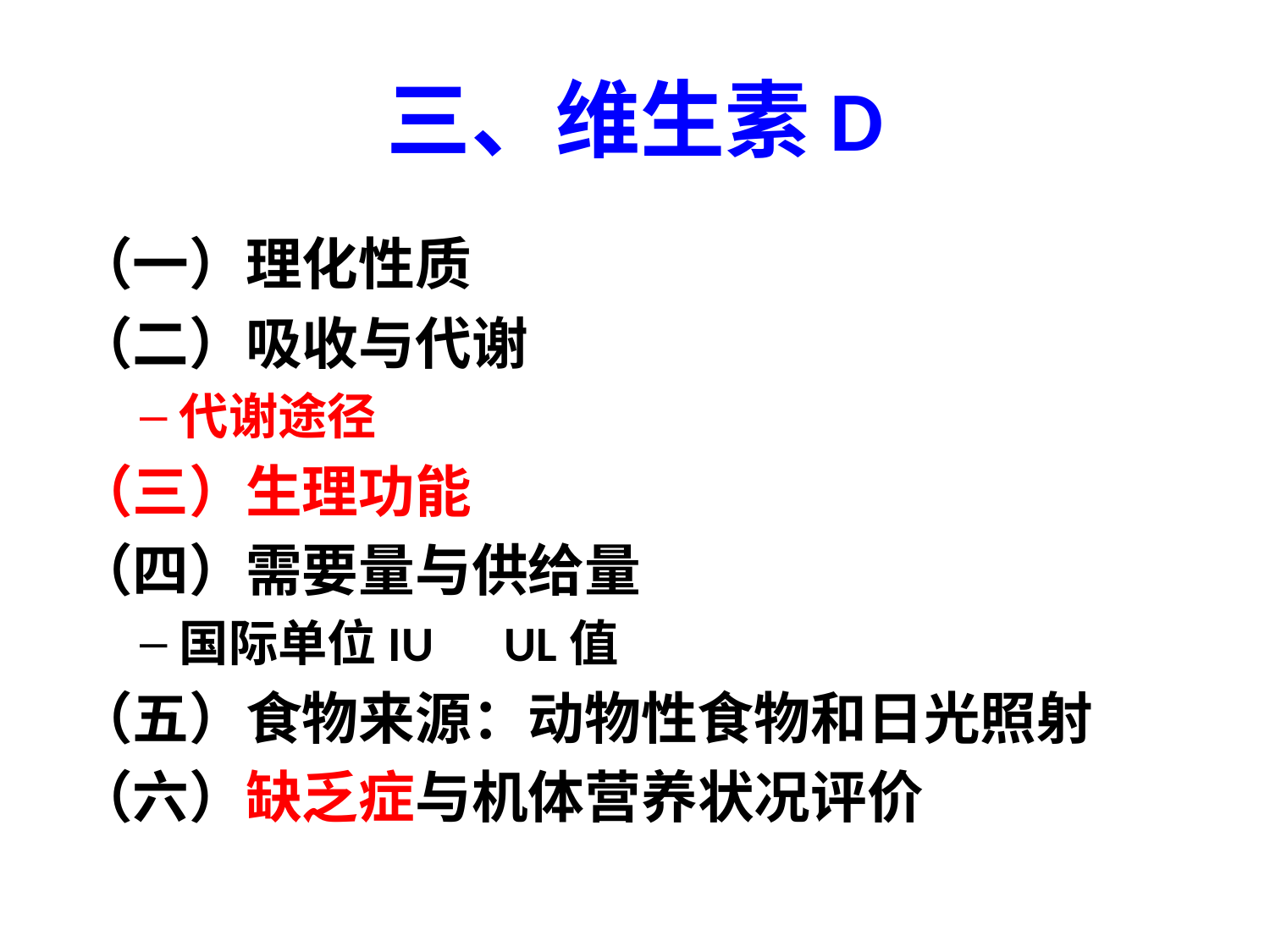

# 三、维生素D
（一）理化性质
（二）吸收与代谢
代谢途径
（三）生理功能
（四）需要量与供给量
国际单位IU   UL值
（五）食物来源：动物性食物和日光照射
（六）缺乏症与机体营养状况评价